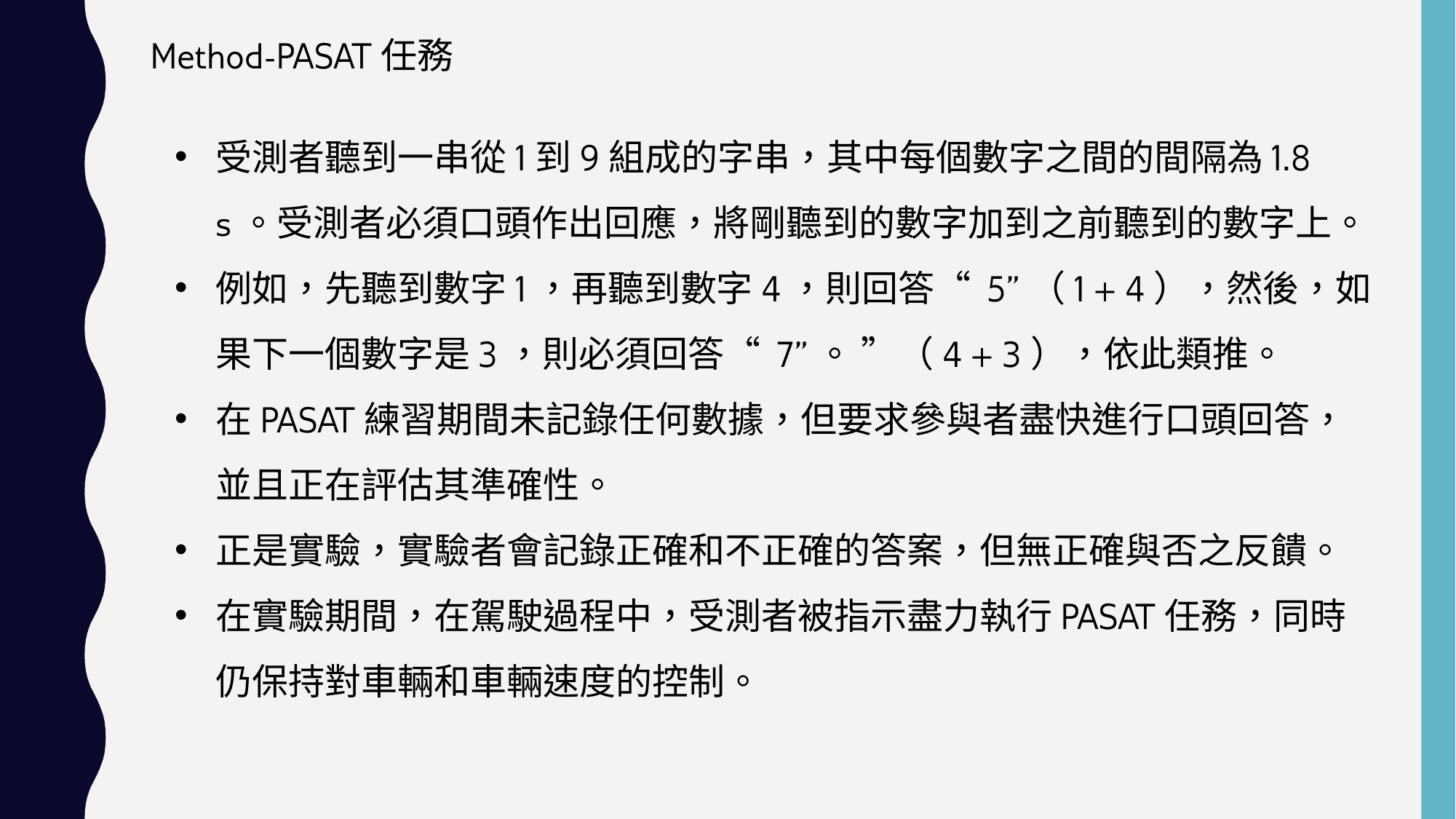

Method-PASAT任務
受測者聽到一串從1到9組成的字串，其中每個數字之間的間隔為1.8 s。受測者必須口頭作出回應，將剛聽到的數字加到之前聽到的數字上。
例如，先聽到數字1，再聽到數字4，則回答“ 5”（1 + 4），然後，如果下一個數字是3，則必須回答“ 7”。 ”（4 + 3），依此類推。
在PASAT練習期間未記錄任何數據，但要求參與者盡快進行口頭回答，並且正在評估其準確性。
正是實驗，實驗者會記錄正確和不正確的答案，但無正確與否之反饋。
在實驗期間，在駕駛過程中，受測者被指示盡力執行PASAT任務，同時仍保持對車輛和車輛速度的控制。